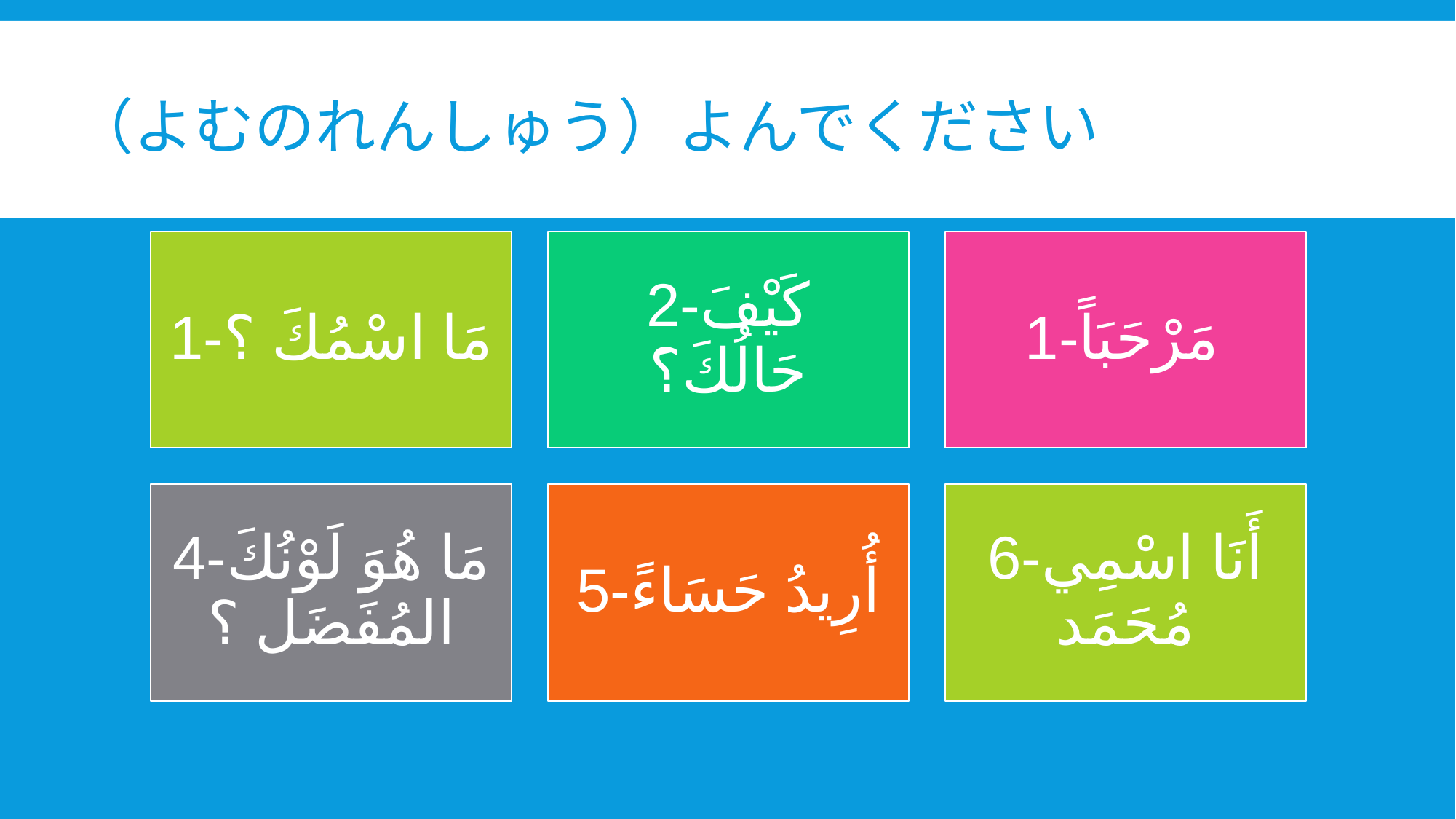

# （よむのれんしゅう）よんでください
1-مَا اسْمُكَ ؟
2-كَيْفَ حَالُكَ؟َ
1-مَرْحَبَاً
4-مَا هُوَ لَوْنُكَ المُفَضَل ؟
5-أُرِيدُ حَسَاءً
6-أَنَا اسْمِي مُحَمَد